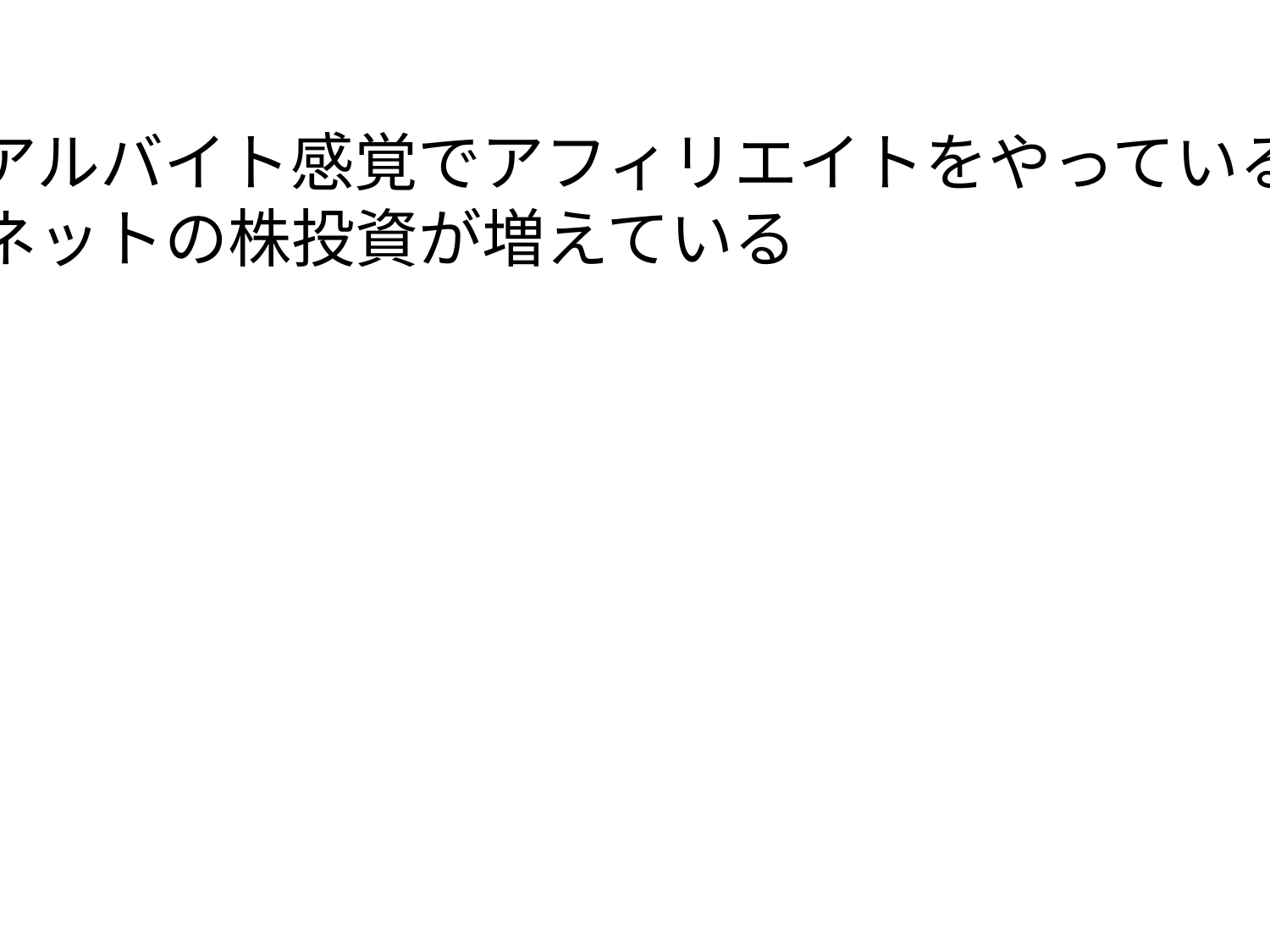

アルバイト感覚でアフィリエイトをやっている
ネットの株投資が増えている